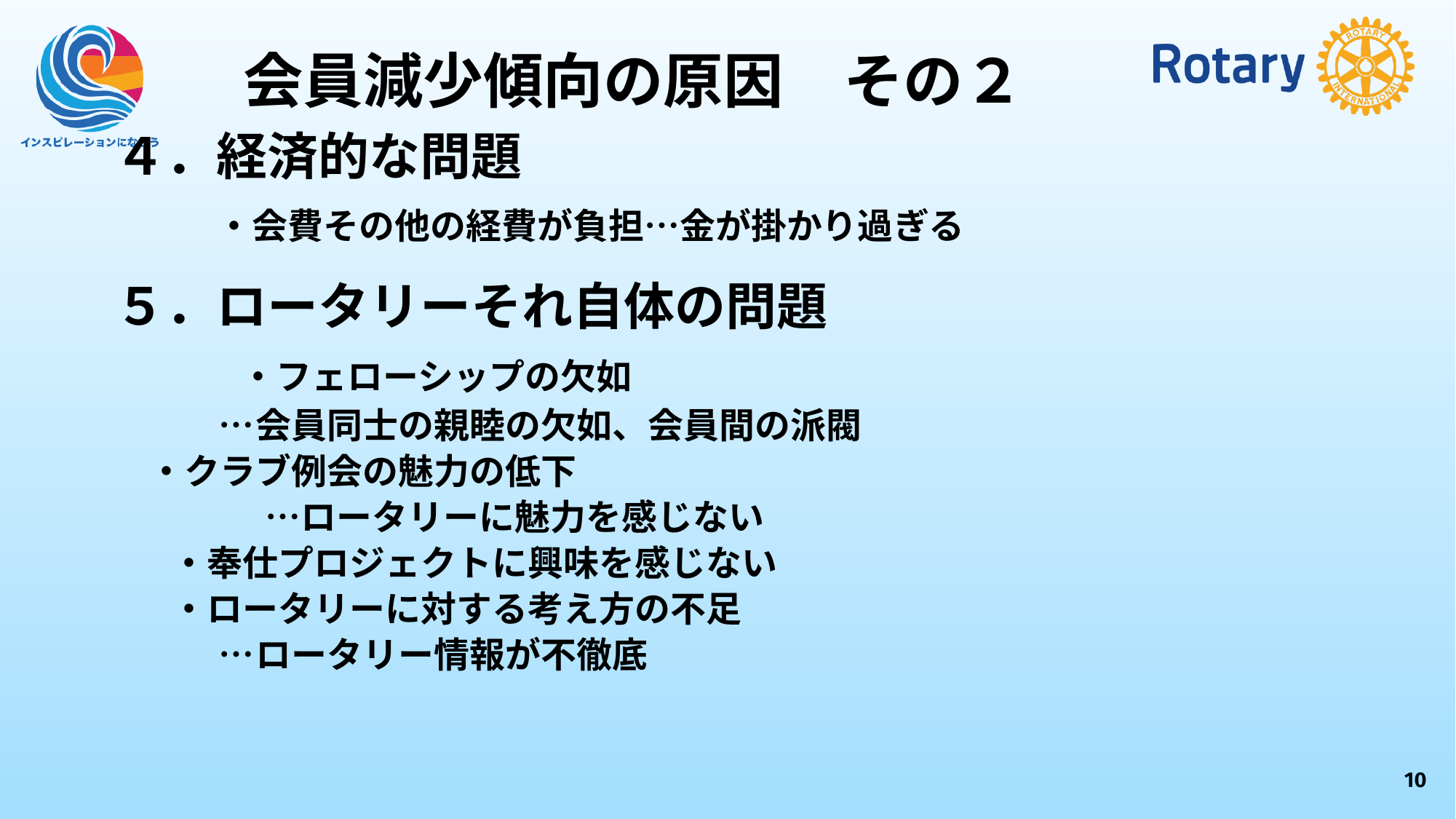

# 会員減少傾向の原因　その２

４．経済的な問題
　　・会費その他の経費が負担…金が掛かり過ぎる

５．ロータリーそれ自体の問題
　 　	・フェローシップの欠如
             …会員同士の親睦の欠如、会員間の派閥
				・クラブ例会の魅力の低下
　　　 　…ロータリーに魅力を感じない
     		・奉仕プロジェクトに興味を感じない
      		・ロータリーに対する考え方の不足
             …ロータリー情報が不徹底

10